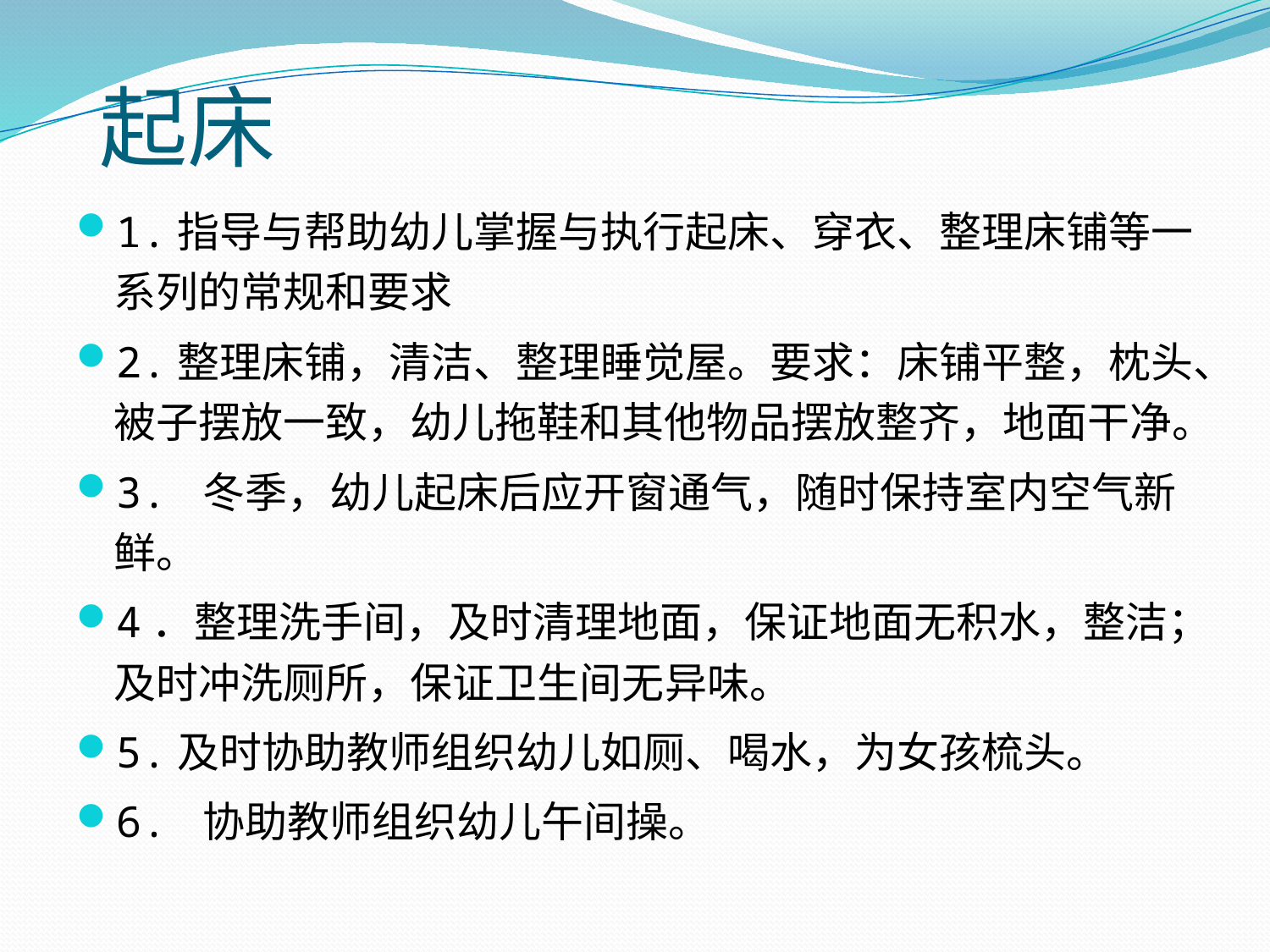

# 起床
1.指导与帮助幼儿掌握与执行起床、穿衣、整理床铺等一系列的常规和要求
2.整理床铺，清洁、整理睡觉屋。要求：床铺平整，枕头、被子摆放一致，幼儿拖鞋和其他物品摆放整齐，地面干净。
3. 冬季，幼儿起床后应开窗通气，随时保持室内空气新鲜。
4．整理洗手间，及时清理地面，保证地面无积水，整洁；及时冲洗厕所，保证卫生间无异味。
5.及时协助教师组织幼儿如厕、喝水，为女孩梳头。
6. 协助教师组织幼儿午间操。